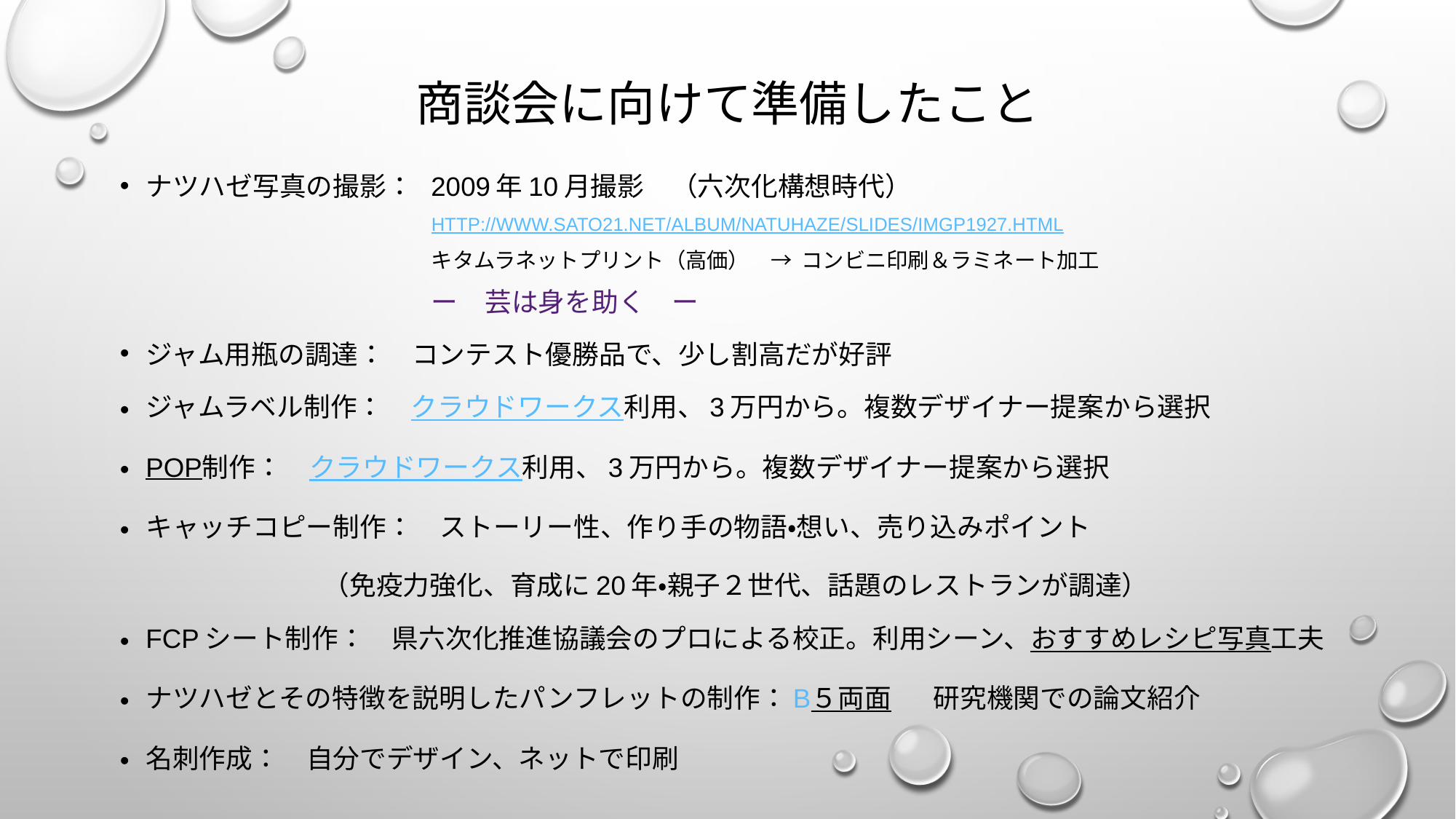

# 商談会に向けて準備したこと
ナツハゼ写真の撮影：  2009年10月撮影　（六次化構想時代）
http://www.sato21.net/album/natuhaze/slides/IMGP1927.html
キタムラネットプリント（高価）　→  コンビニ印刷＆ラミネート加工
ー　芸は身を助く　ー
ジャム用瓶の調達：　コンテスト優勝品で、少し割高だが好評
ジャムラベル制作：　クラウドワークス利用、3万円から。複数デザイナー提案から選択
POP制作：　クラウドワークス利用、3万円から。複数デザイナー提案から選択
キャッチコピー制作：　ストーリー性、作り手の物語・想い、売り込みポイント
		　　　　（免疫力強化、育成に20年・親子２世代、話題のレストランが調達）
fCPシート制作：　県六次化推進協議会のプロによる校正。利用シーン、おすすめレシピ写真工夫
ナツハゼとその特徴を説明したパンフレットの制作：b５両面       研究機関での論文紹介
名刺作成：　自分でデザイン、ネットで印刷